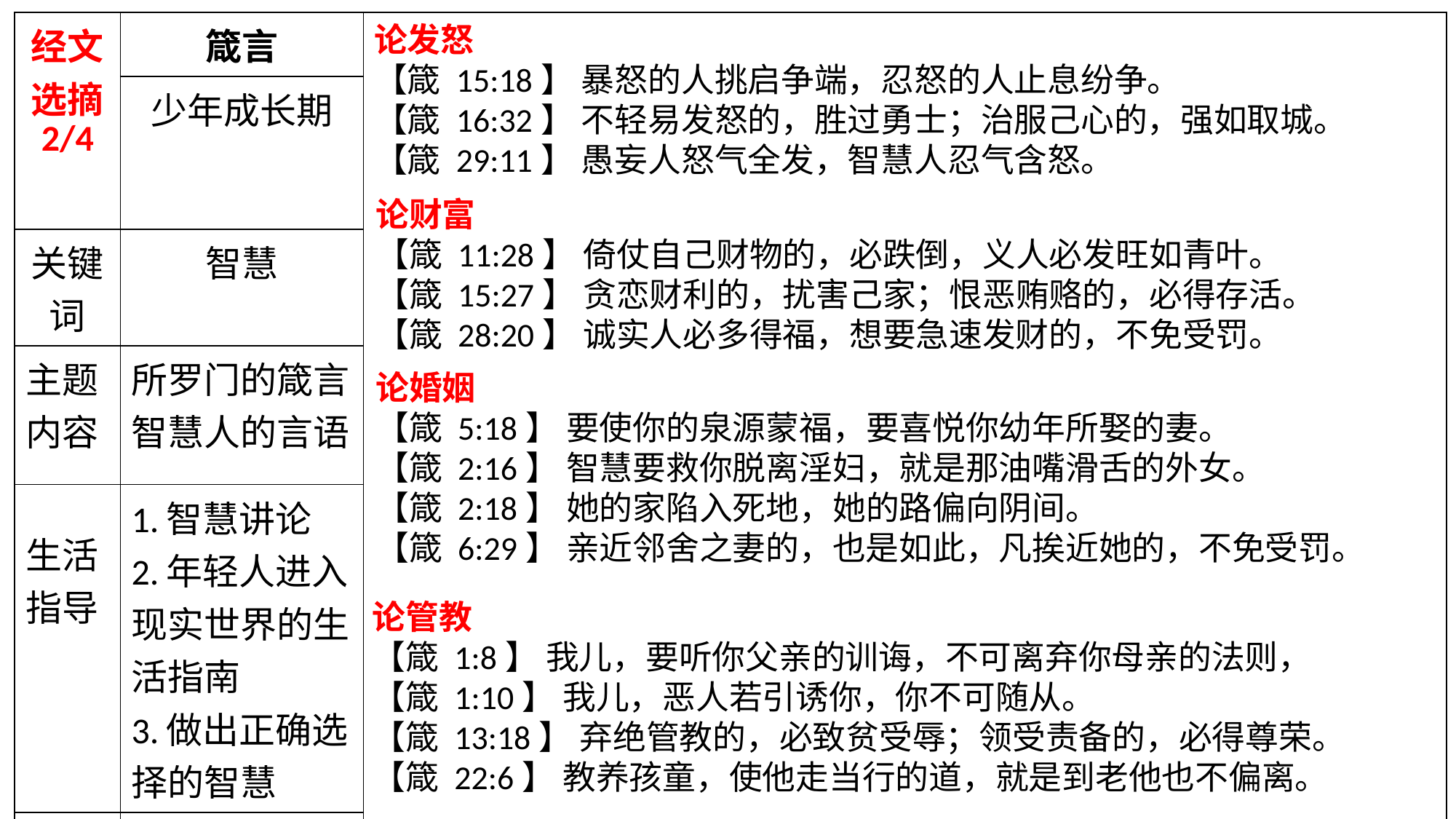

| 经文选摘 2/4 | 箴言 |  |
| --- | --- | --- |
|  | 少年成长期 |  |
| 关键词 | 智慧 |  |
| 主题内容 | 所罗门的箴言 智慧人的言语 |  |
| 生活指导 | 1.智慧讲论 2.年轻人进入现实世界的生活指南 3.做出正确选择的智慧 |  |
| 神学意义 | 敬畏神是智慧的开端 |  |
论发怒
【箴 15:18】 暴怒的人挑启争端，忍怒的人止息纷争。
【箴 16:32】 不轻易发怒的，胜过勇士；治服己心的，强如取城。
【箴 29:11】 愚妄人怒气全发，智慧人忍气含怒。
论财富
【箴 11:28】 倚仗自己财物的，必跌倒，义人必发旺如青叶。
【箴 15:27】 贪恋财利的，扰害己家；恨恶贿赂的，必得存活。
【箴 28:20】 诚实人必多得福，想要急速发财的，不免受罚。
论婚姻
【箴 5:18】 要使你的泉源蒙福，要喜悦你幼年所娶的妻。
【箴 2:16】 智慧要救你脱离淫妇，就是那油嘴滑舌的外女。
【箴 2:18】 她的家陷入死地，她的路偏向阴间。
【箴 6:29】 亲近邻舍之妻的，也是如此，凡挨近她的，不免受罚。
论管教
【箴 1:8】 我儿，要听你父亲的训诲，不可离弃你母亲的法则，
【箴 1:10】 我儿，恶人若引诱你，你不可随从。
【箴 13:18】 弃绝管教的，必致贫受辱；领受责备的，必得尊荣。
【箴 22:6】 教养孩童，使他走当行的道，就是到老他也不偏离。